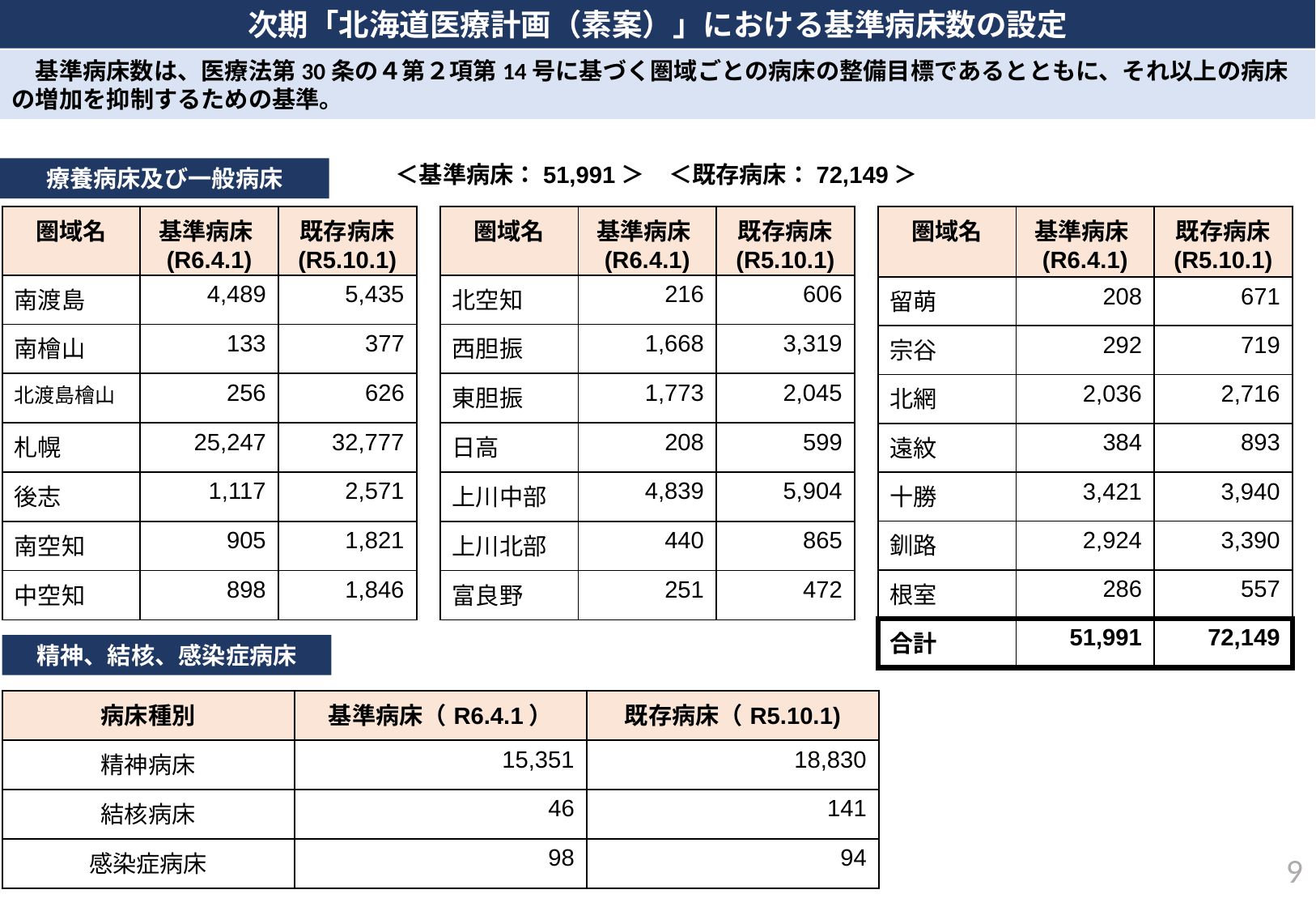

次期「北海道医療計画（素案）」における基準病床数の設定
　基準病床数は、医療法第30条の４第２項第14号に基づく圏域ごとの病床の整備目標であるとともに、それ以上の病床の増加を抑制するための基準。
＜基準病床：51,991＞　＜既存病床：72,149＞
療養病床及び一般病床
| 圏域名 | 基準病床(R6.4.1) | 既存病床 (R5.10.1) |
| --- | --- | --- |
| 南渡島 | 4,489 | 5,435 |
| 南檜山 | 133 | 377 |
| 北渡島檜山 | 256 | 626 |
| 札幌 | 25,247 | 32,777 |
| 後志 | 1,117 | 2,571 |
| 南空知 | 905 | 1,821 |
| 中空知 | 898 | 1,846 |
| 圏域名 | 基準病床(R6.4.1) | 既存病床 (R5.10.1) |
| --- | --- | --- |
| 北空知 | 216 | 606 |
| 西胆振 | 1,668 | 3,319 |
| 東胆振 | 1,773 | 2,045 |
| 日高 | 208 | 599 |
| 上川中部 | 4,839 | 5,904 |
| 上川北部 | 440 | 865 |
| 富良野 | 251 | 472 |
| 圏域名 | 基準病床(R6.4.1) | 既存病床 (R5.10.1) |
| --- | --- | --- |
| 留萌 | 208 | 671 |
| 宗谷 | 292 | 719 |
| 北網 | 2,036 | 2,716 |
| 遠紋 | 384 | 893 |
| 十勝 | 3,421 | 3,940 |
| 釧路 | 2,924 | 3,390 |
| 根室 | 286 | 557 |
| 合計 | 51,991 | 72,149 |

精神、結核、感染症病床
| 病床種別 | 基準病床（R6.4.1） | 既存病床（R5.10.1) |
| --- | --- | --- |
| 精神病床 | 15,351 | 18,830 |
| 結核病床 | 46 | 141 |
| 感染症病床 | 98 | 94 |
9